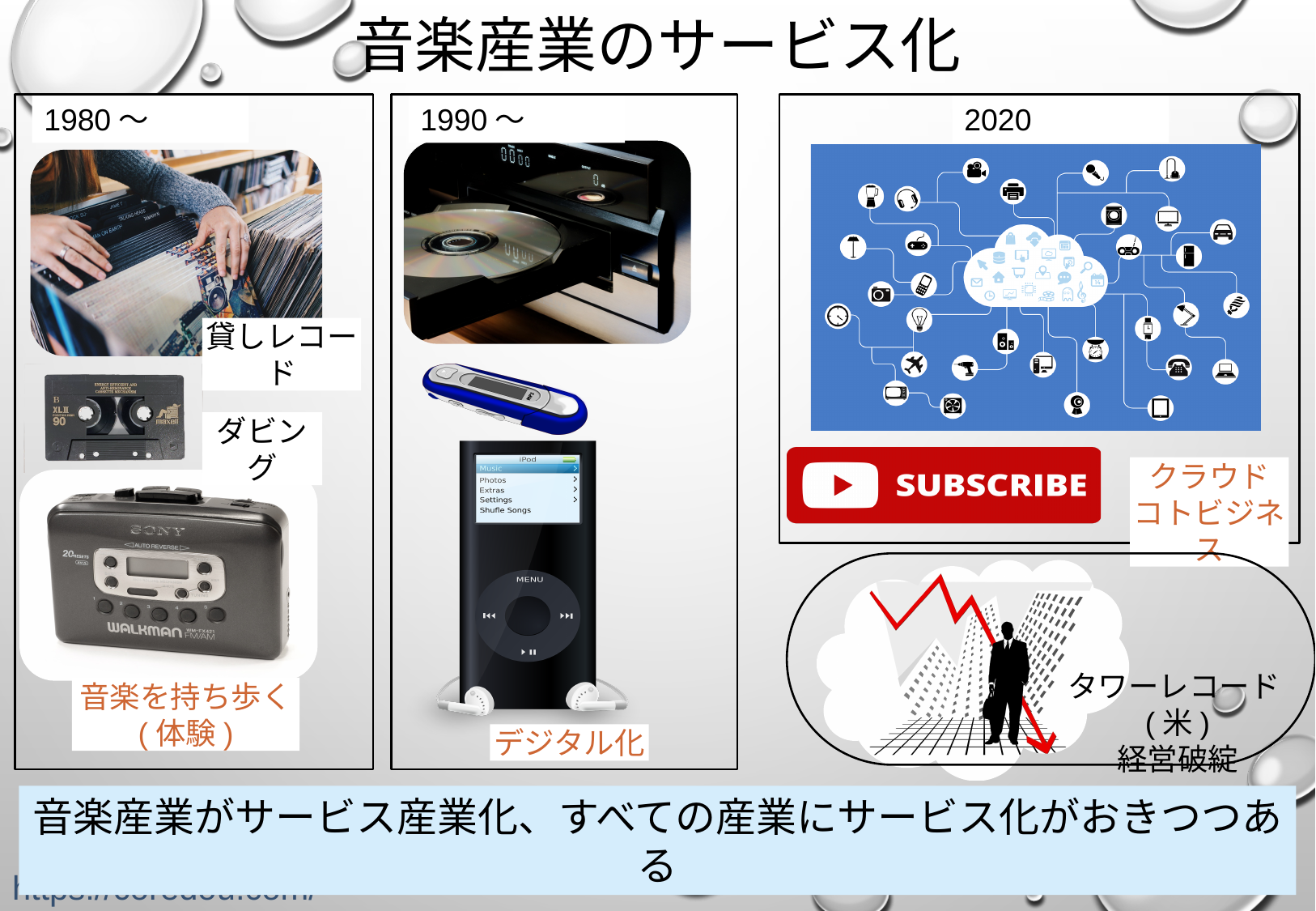

# 音楽産業のサービス化
1980〜
1990〜
2020

貸しレコード

ダビング

クラウド
コトビジネス

タワーレコード(米)
経営破綻
音楽を持ち歩く
(体験)
デジタル化
音楽産業がサービス産業化、すべての産業にサービス化がおきつつある
https://coredou.com/